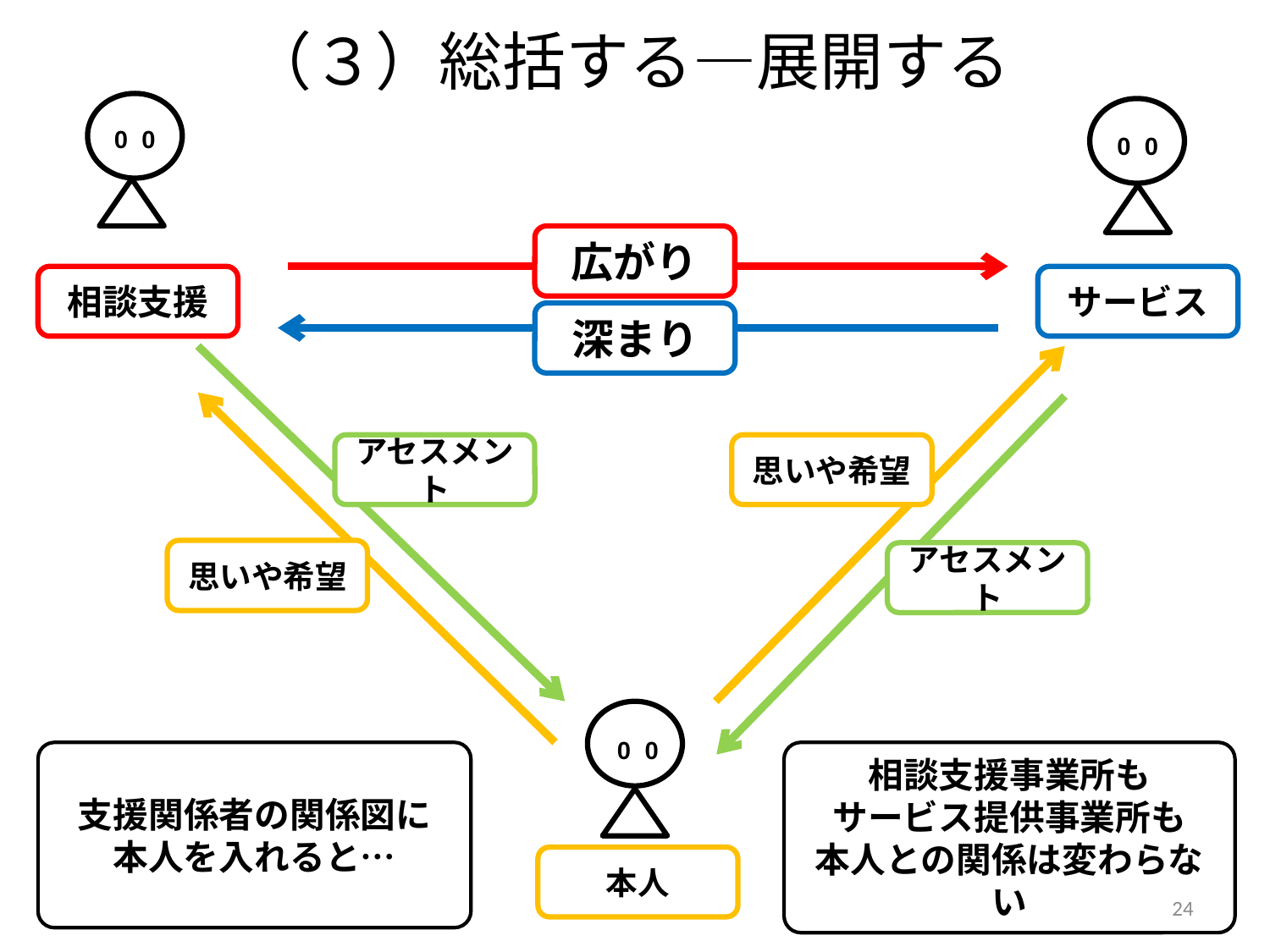

（３）総括する―展開する

0  0

0  0

広がり
サービス
相談支援
深まり
アセスメント
思いや希望
思いや希望
アセスメント

0  0
支援関係者の関係図に
本人を入れると…
相談支援事業所も
サービス提供事業所も
本人との関係は変わらない

本人
24